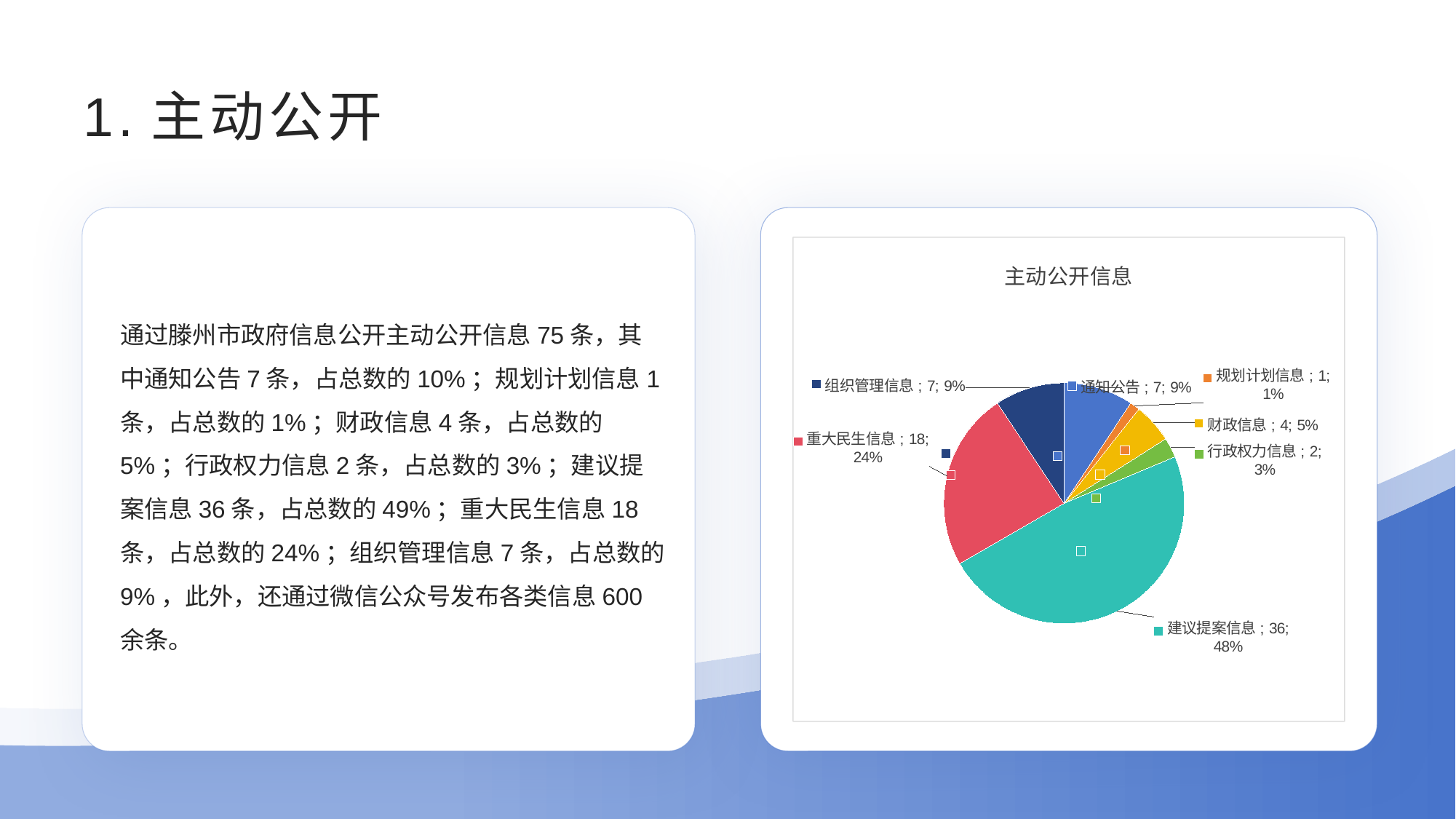

# 1.主动公开
通过滕州市政府信息公开主动公开信息75条，其中通知公告7条，占总数的10%；规划计划信息1条，占总数的1%；财政信息4条，占总数的5%；行政权力信息2条，占总数的3%；建议提案信息36条，占总数的49%；重大民生信息18条，占总数的24%；组织管理信息7条，占总数的9%，此外，还通过微信公众号发布各类信息600余条。

### Chart: 主动公开信息

| Category |  |
|---|---|
| 通知公告 | 7.0 |
| 规划计划信息 | 1.0 |
| 财政信息 | 4.0 |
| 行政权力信息 | 2.0 |
| 建议提案信息 | 36.0 |
| 重大民生信息 | 18.0 |
| 组织管理信息 | 7.0 |